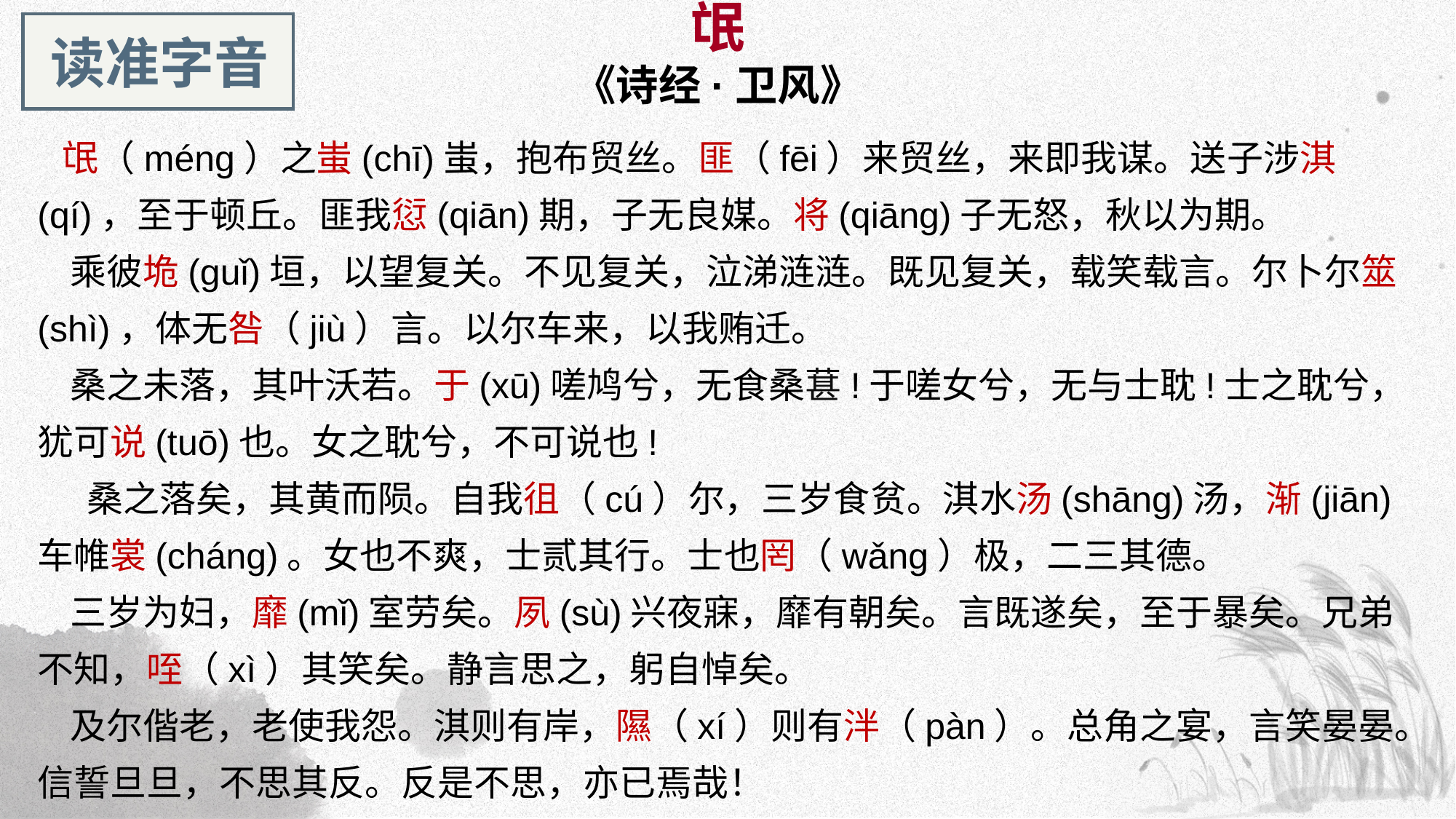

氓
《诗经·卫风》
读准字音
# 氓（méng）之蚩(chī)蚩，抱布贸丝。匪（fēi）来贸丝，来即我谋。送子涉淇(qí)，至于顿丘。匪我愆(qiān)期，子无良媒。将(qiāng)子无怒，秋以为期。 乘彼垝(guǐ)垣，以望复关。不见复关，泣涕涟涟。既见复关，载笑载言。尔卜尔筮(shì)，体无咎（jiù）言。以尔车来，以我贿迁。 桑之未落，其叶沃若。于(xū)嗟鸠兮，无食桑葚!于嗟女兮，无与士耽!士之耽兮，犹可说(tuō)也。女之耽兮，不可说也! 桑之落矣，其黄而陨。自我徂（cú）尔，三岁食贫。淇水汤(shāng)汤，渐(jiān)车帷裳(cháng)。女也不爽，士贰其行。士也罔（wǎng）极，二三其德。 三岁为妇，靡(mǐ)室劳矣。夙(sù)兴夜寐，靡有朝矣。言既遂矣，至于暴矣。兄弟不知，咥（xì）其笑矣。静言思之，躬自悼矣。 及尔偕老，老使我怨。淇则有岸，隰（xí）则有泮（pàn）。总角之宴，言笑晏晏。信誓旦旦，不思其反。反是不思，亦已焉哉！